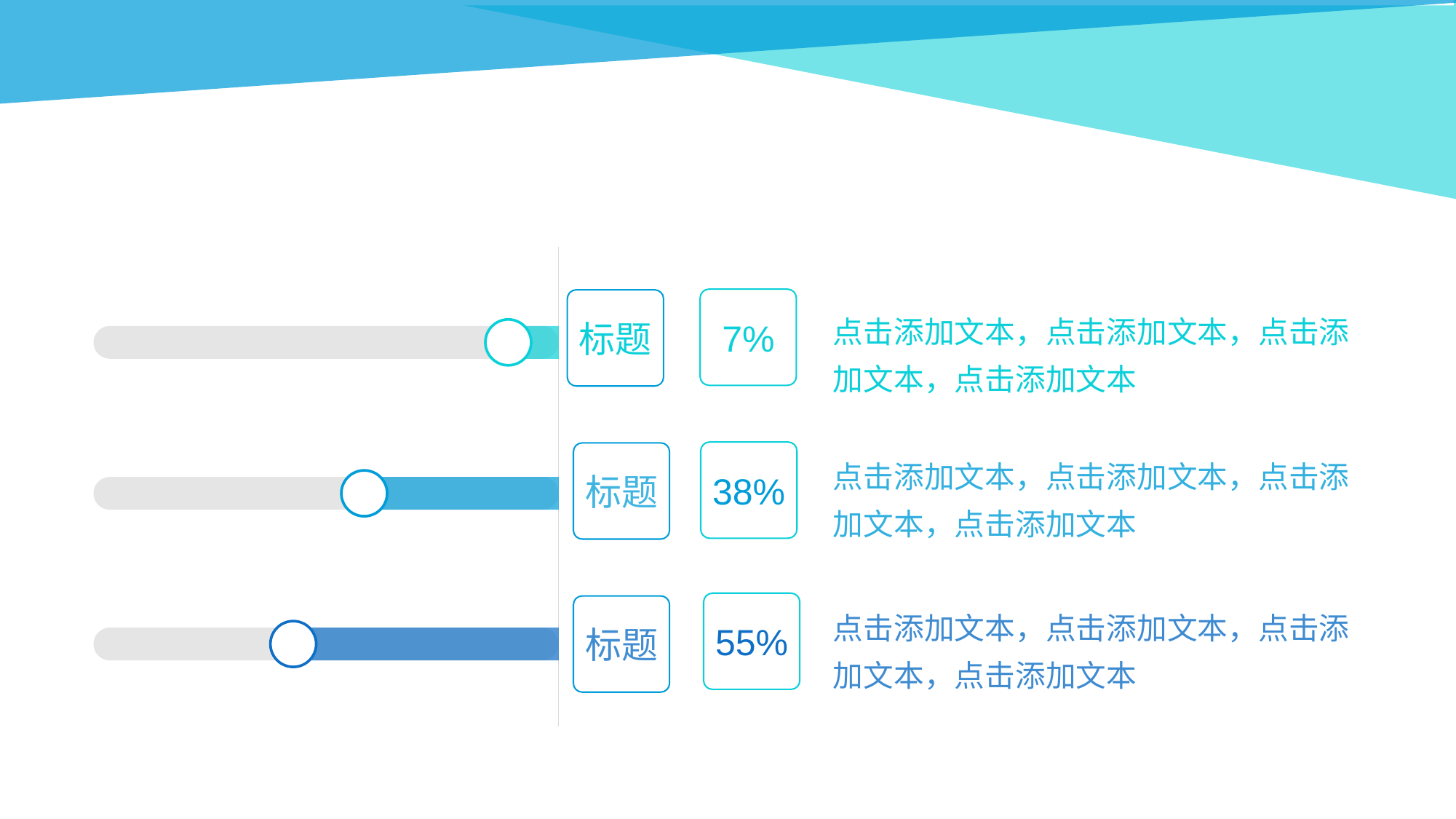

点击添加文本，点击添加文本，点击添加文本，点击添加文本
7%

标题

点击添加文本，点击添加文本，点击添加文本，点击添加文本
38%
标题

点击添加文本，点击添加文本，点击添加文本，点击添加文本
55%
1
标题